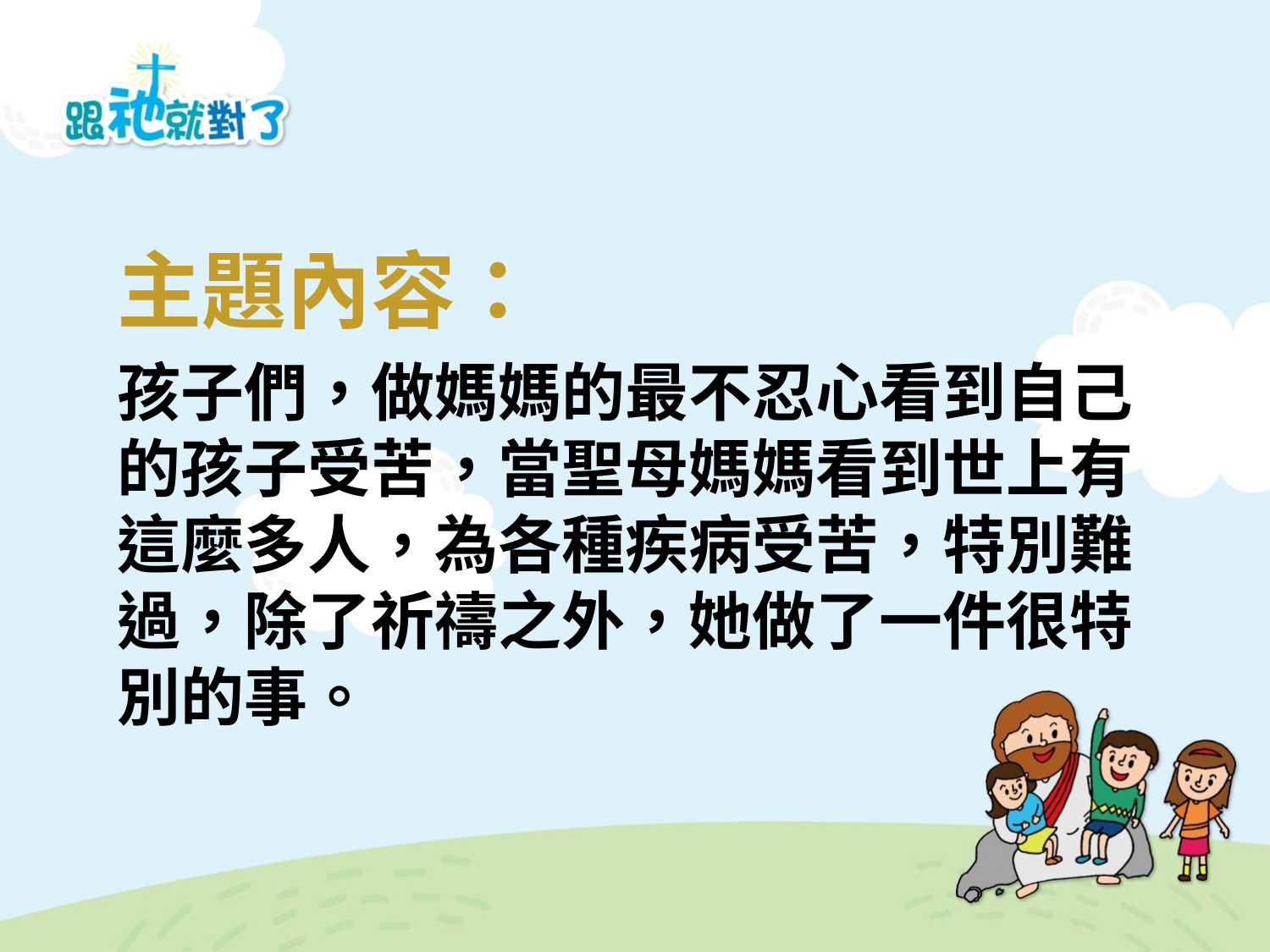

主題內容：
孩子們，做媽媽的最不忍心看到自己的孩子受苦，當聖母媽媽看到世上有這麼多人，為各種疾病受苦，特別難過，除了祈禱之外，她做了一件很特別的事。